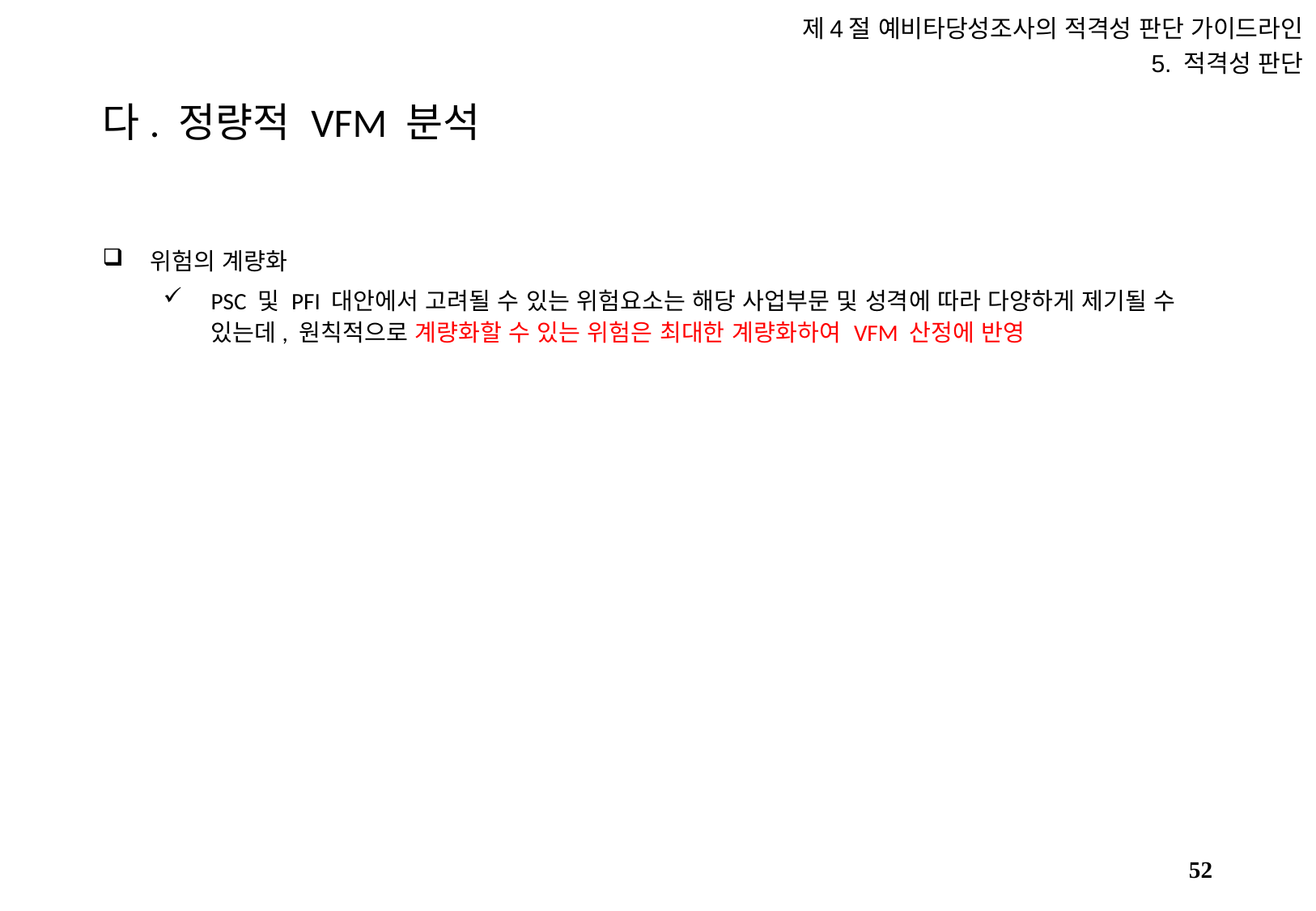

제4절 예비타당성조사의 적격성 판단 가이드라인
5. 적격성 판단
# 다. 정량적 VFM 분석
위험의 계량화
PSC 및 PFI 대안에서 고려될 수 있는 위험요소는 해당 사업부문 및 성격에 따라 다양하게 제기될 수 있는데, 원칙적으로 계량화할 수 있는 위험은 최대한 계량화하여 VFM 산정에 반영
52